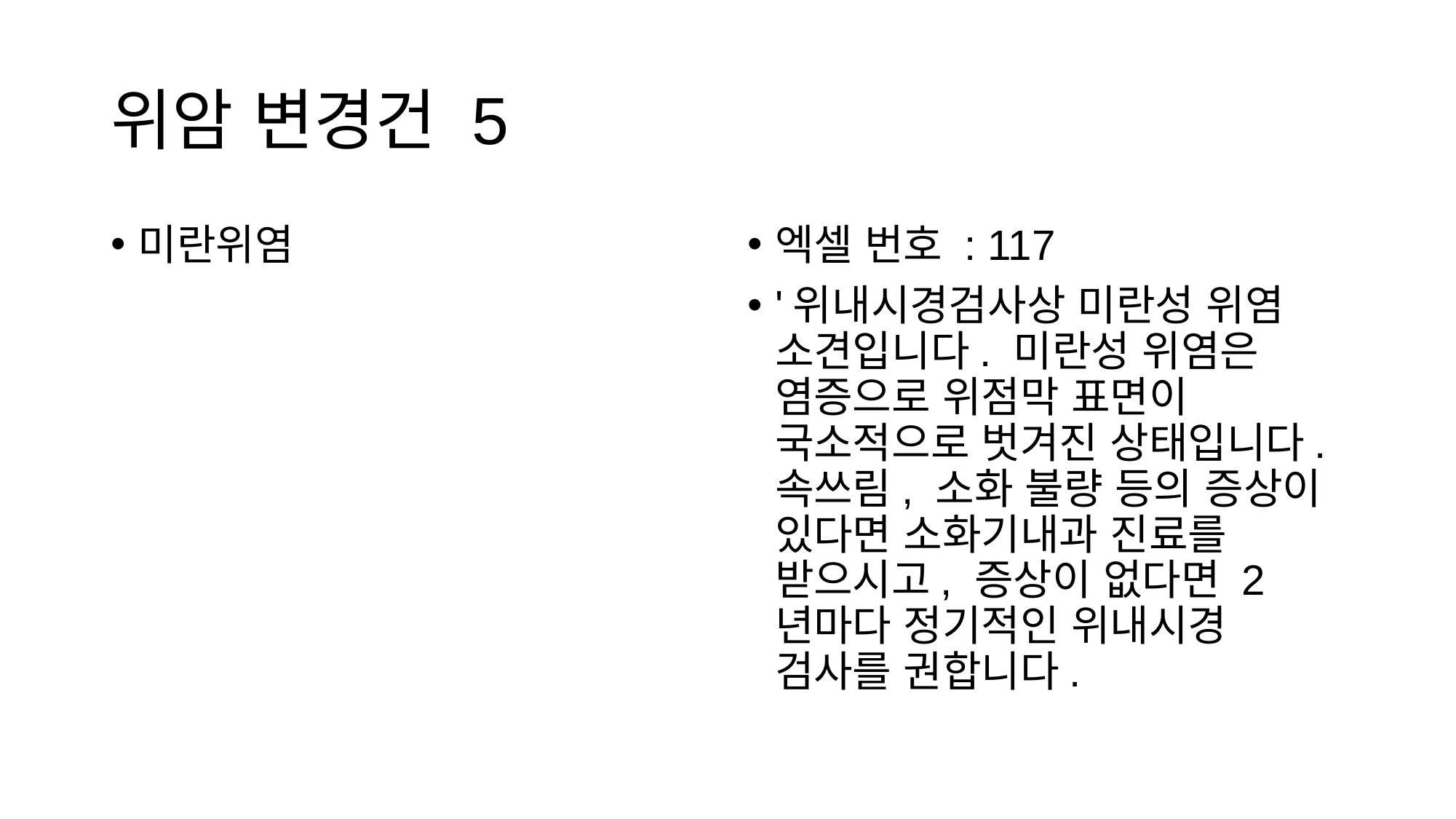

# 위암 변경건 5
미란위염
엑셀 번호 : 117
'위내시경검사상 미란성 위염 소견입니다. 미란성 위염은 염증으로 위점막 표면이 국소적으로 벗겨진 상태입니다. 속쓰림, 소화 불량 등의 증상이 있다면 소화기내과 진료를 받으시고, 증상이 없다면 2년마다 정기적인 위내시경 검사를 권합니다.